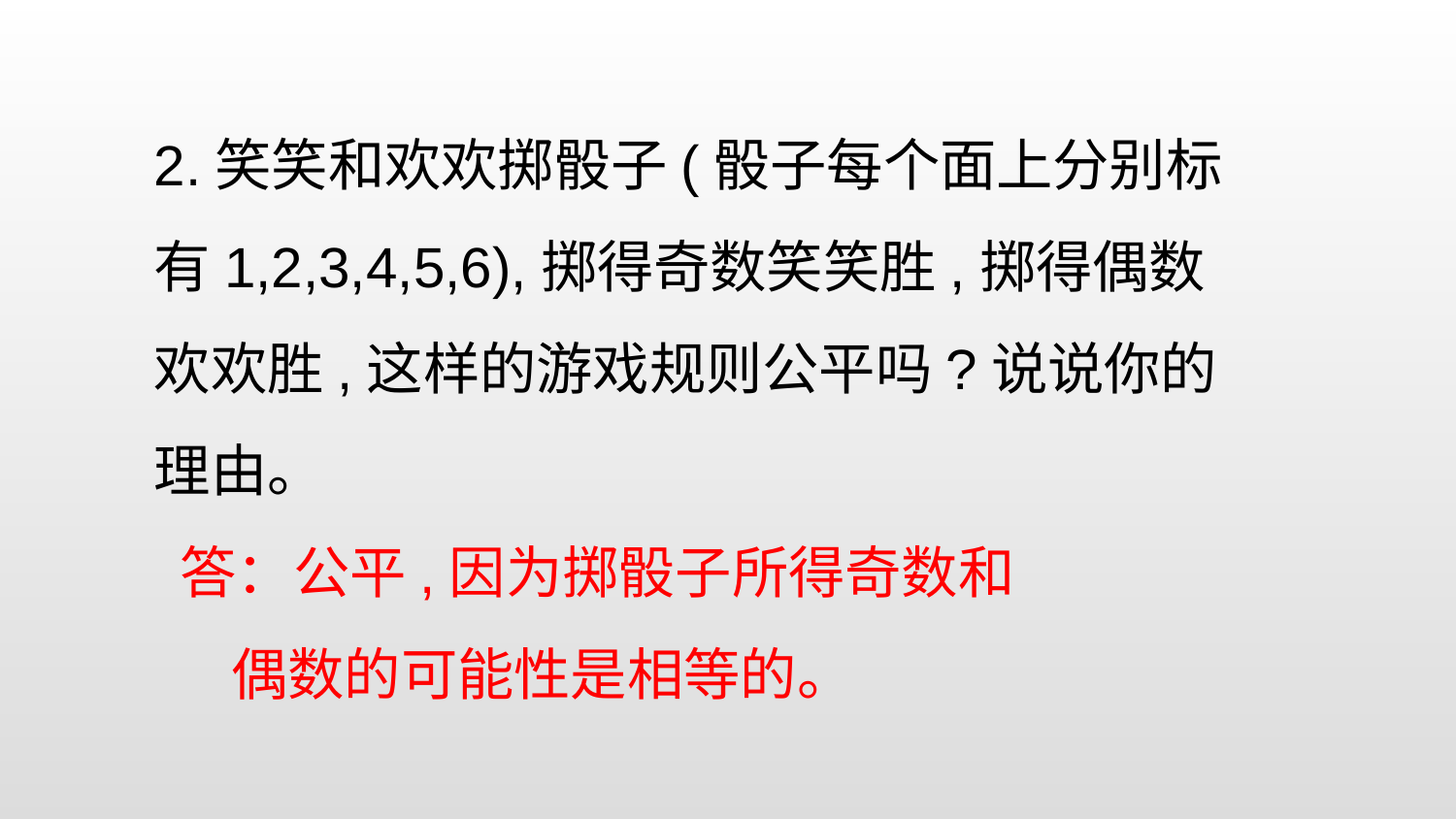

2.笑笑和欢欢掷骰子(骰子每个面上分别标有1,2,3,4,5,6),掷得奇数笑笑胜,掷得偶数欢欢胜,这样的游戏规则公平吗?说说你的理由。
答：公平,因为掷骰子所得奇数和
   偶数的可能性是相等的。